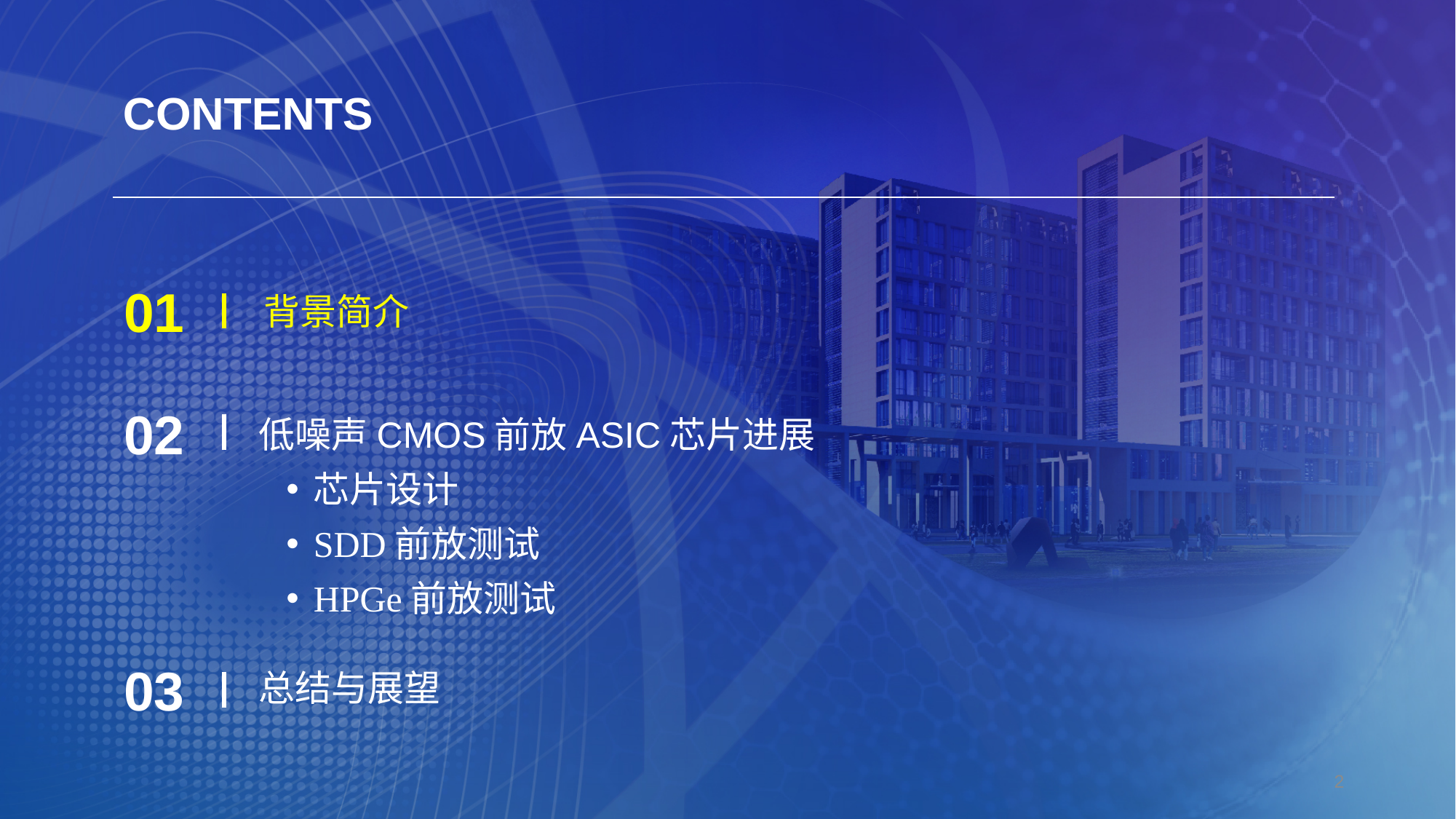

CONTENTS
01
背景简介
02
低噪声CMOS前放ASIC芯片进展
芯片设计
SDD前放测试
HPGe前放测试
03
总结与展望
2